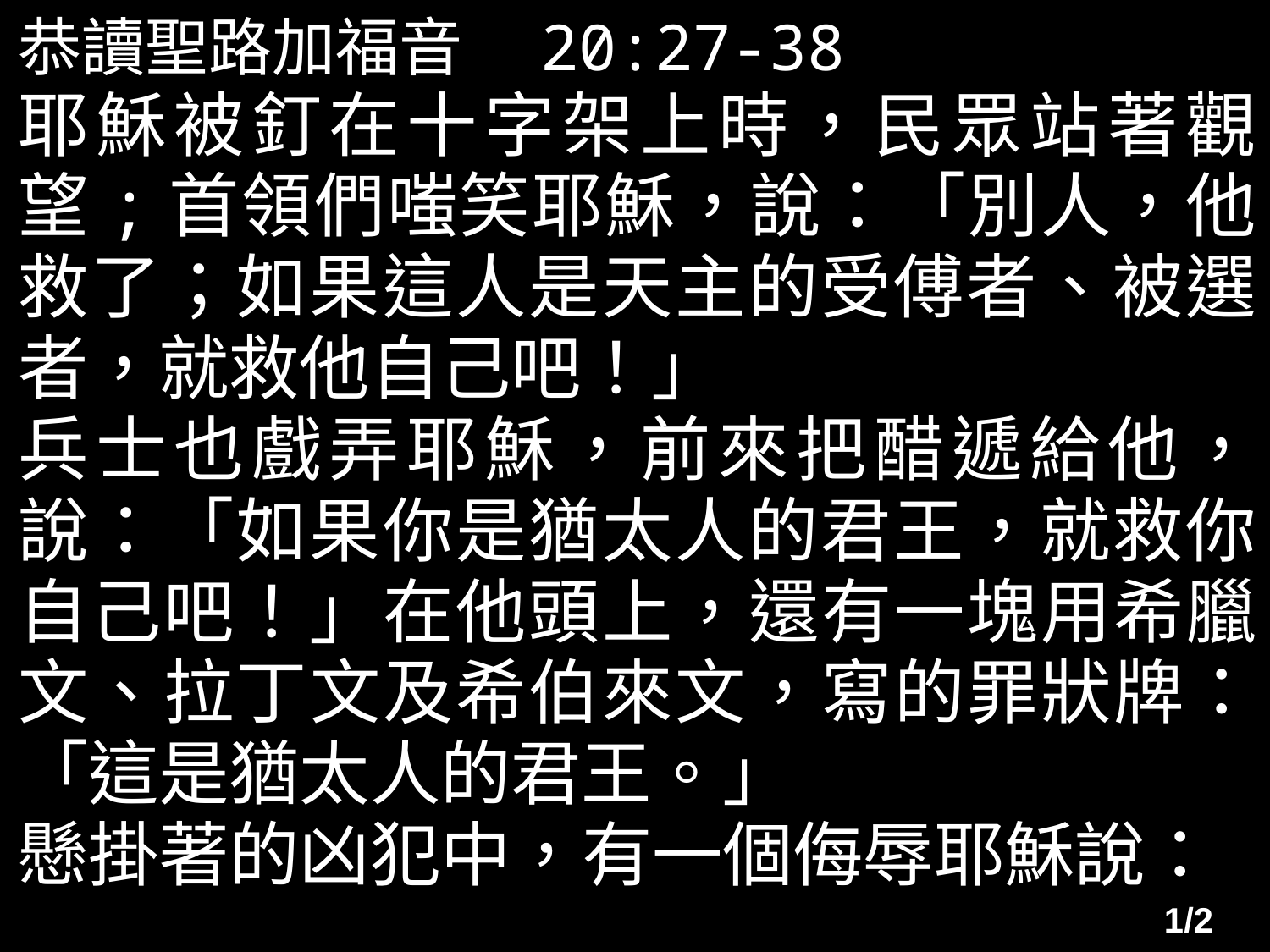

恭讀聖路加福音　20:27-38
耶穌被釘在十字架上時，民眾站著觀望;首領們嗤笑耶穌，說：「別人，他救了；如果這人是天主的受傅者、被選者，就救他自己吧！」
兵士也戲弄耶穌，前來把醋遞給他，說：「如果你是猶太人的君王，就救你自己吧！」在他頭上，還有一塊用希臘文、拉丁文及希伯來文，寫的罪狀牌：「這是猶太人的君王。」
懸掛著的凶犯中，有一個侮辱耶穌說：
1/2